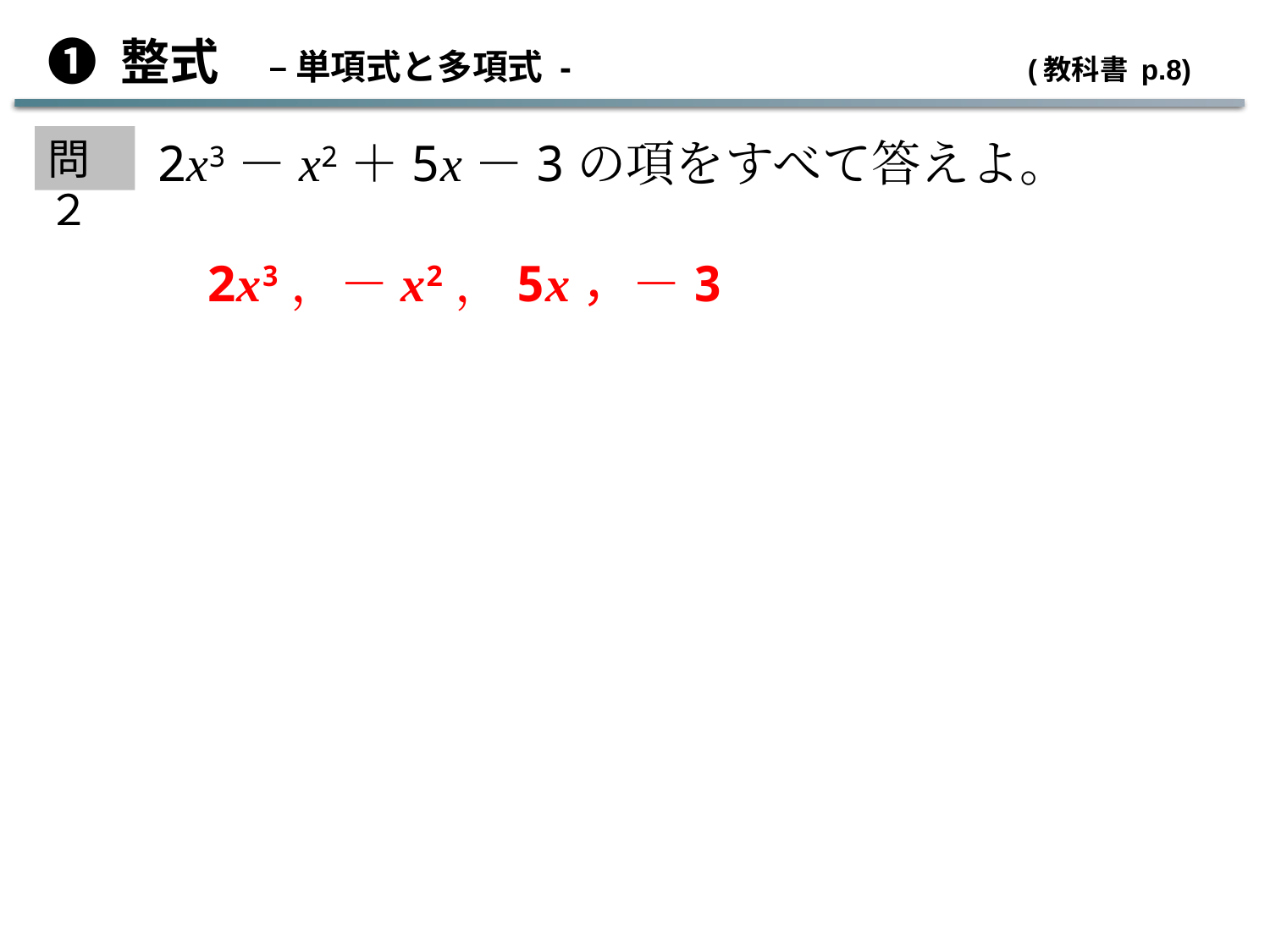

➊ 整式　– 単項式と多項式 -　			       (教科書 p.8)
問２
2x3－x2＋5x－3の項をすべて答えよ。

2x3，－x2，5x，－3